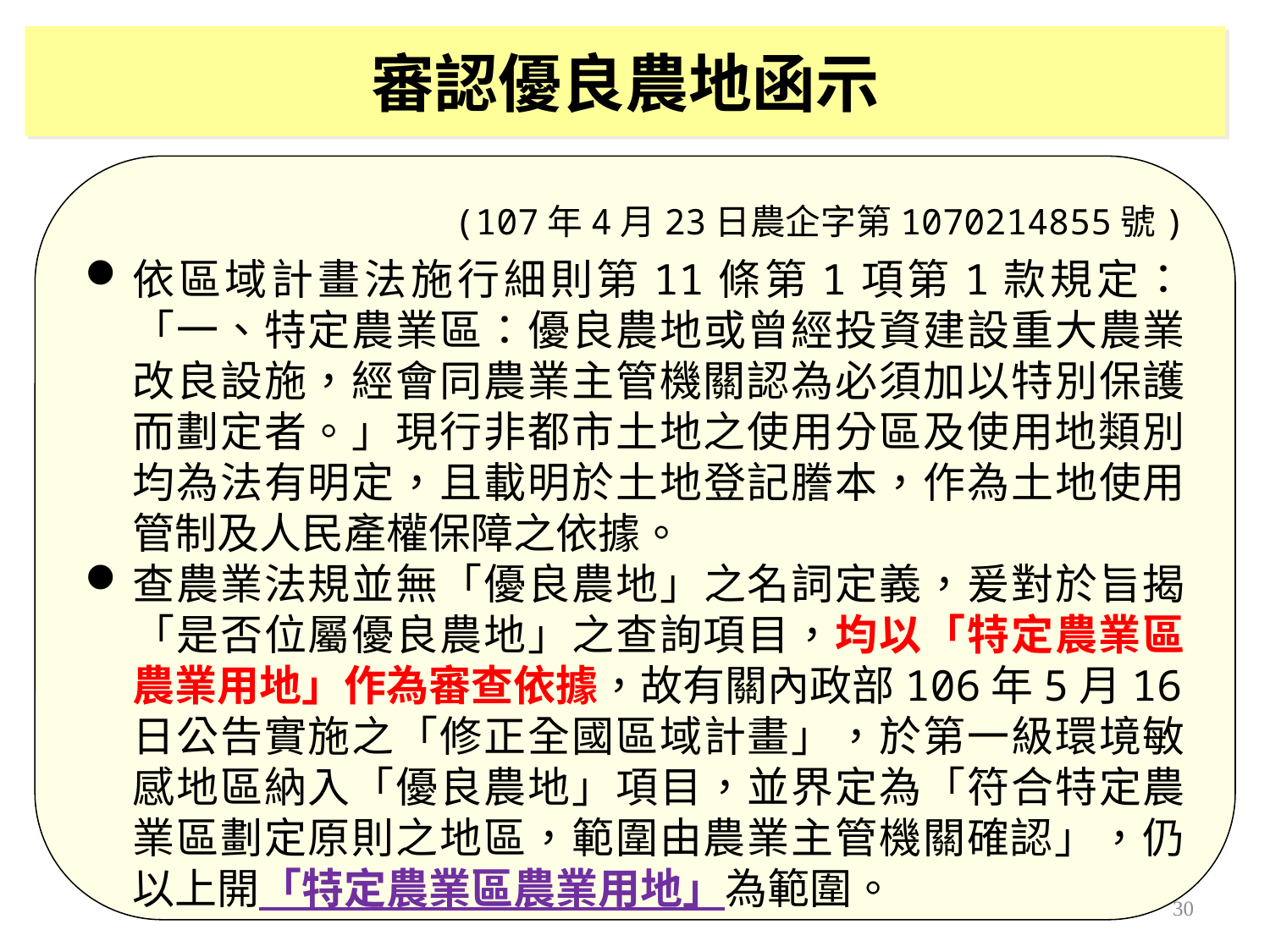

審認優良農地函示
(107年4月23日農企字第1070214855號)
依區域計畫法施行細則第11條第1項第1款規定：「一、特定農業區：優良農地或曾經投資建設重大農業改良設施，經會同農業主管機關認為必須加以特別保護而劃定者。」現行非都市土地之使用分區及使用地類別均為法有明定，且載明於土地登記謄本，作為土地使用管制及人民產權保障之依據。
查農業法規並無「優良農地」之名詞定義，爰對於旨揭「是否位屬優良農地」之查詢項目，均以「特定農業區農業用地」作為審查依據，故有關內政部106年5月16日公告實施之「修正全國區域計畫」，於第一級環境敏感地區納入「優良農地」項目，並界定為「符合特定農業區劃定原則之地區，範圍由農業主管機關確認」，仍以上開「特定農業區農業用地」為範圍。
30